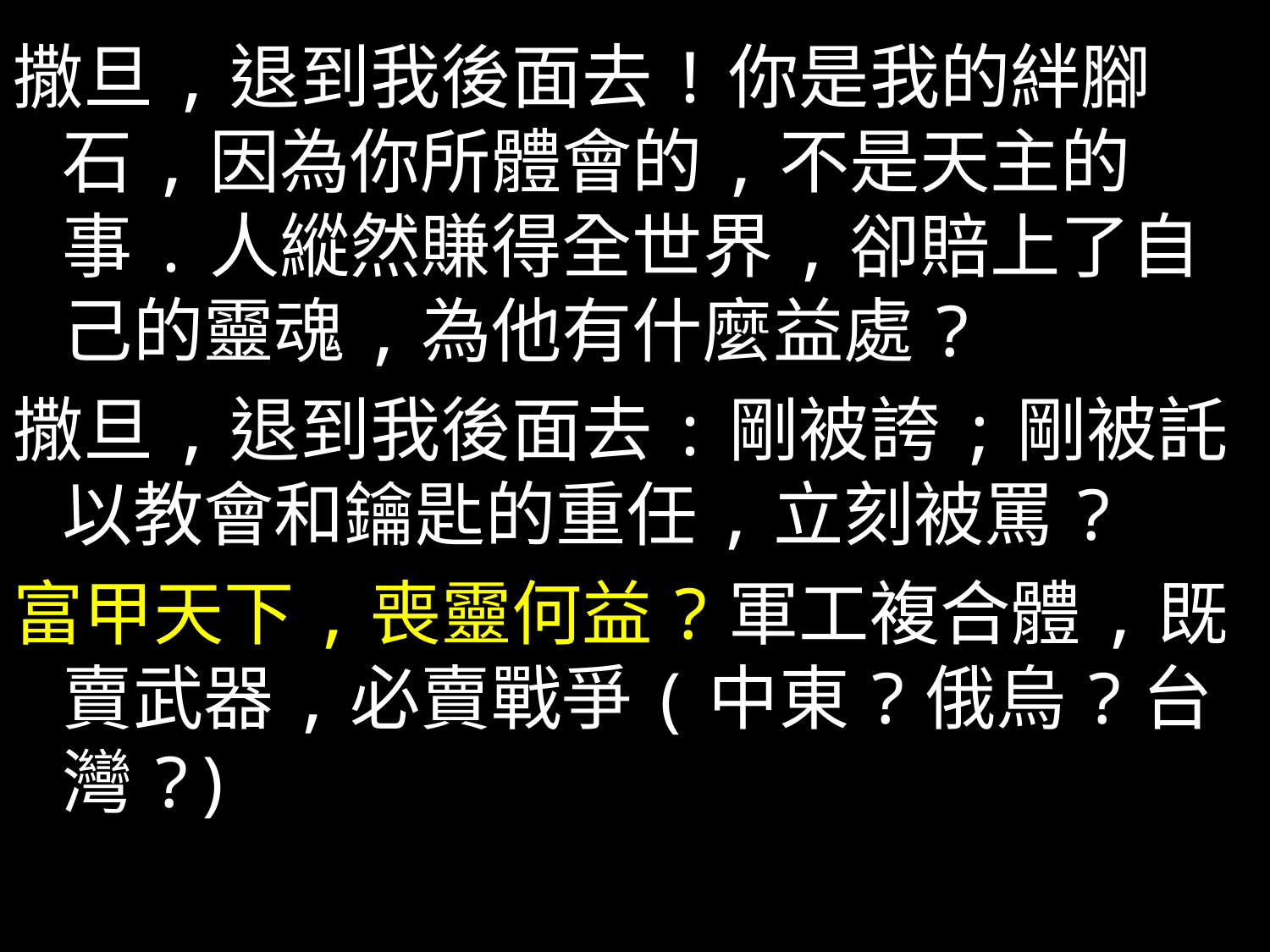

撒旦,退到我後面去!你是我的絆腳石,因為你所體會的,不是天主的事.人縱然賺得全世界,卻賠上了自己的靈魂,為他有什麼益處?
撒旦,退到我後面去:剛被誇;剛被託以教會和鑰匙的重任,立刻被罵?
富甲天下,喪靈何益?軍工複合體,既賣武器,必賣戰爭(中東?俄烏?台灣?)